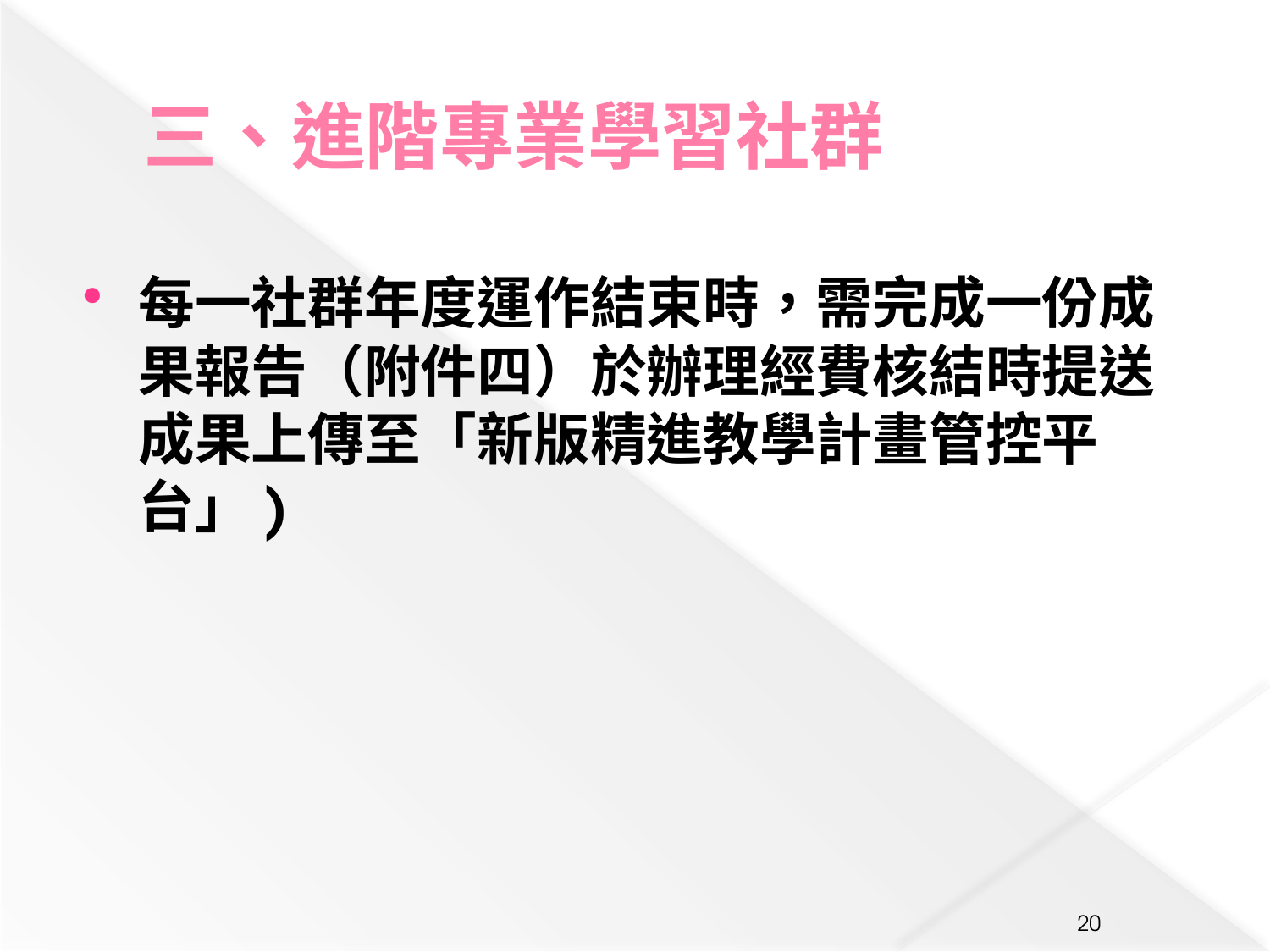

# 三、進階專業學習社群
每一社群年度運作結束時，需完成一份成果報告（附件四）於辦理經費核結時提送成果上傳至「新版精進教學計畫管控平台」)
20